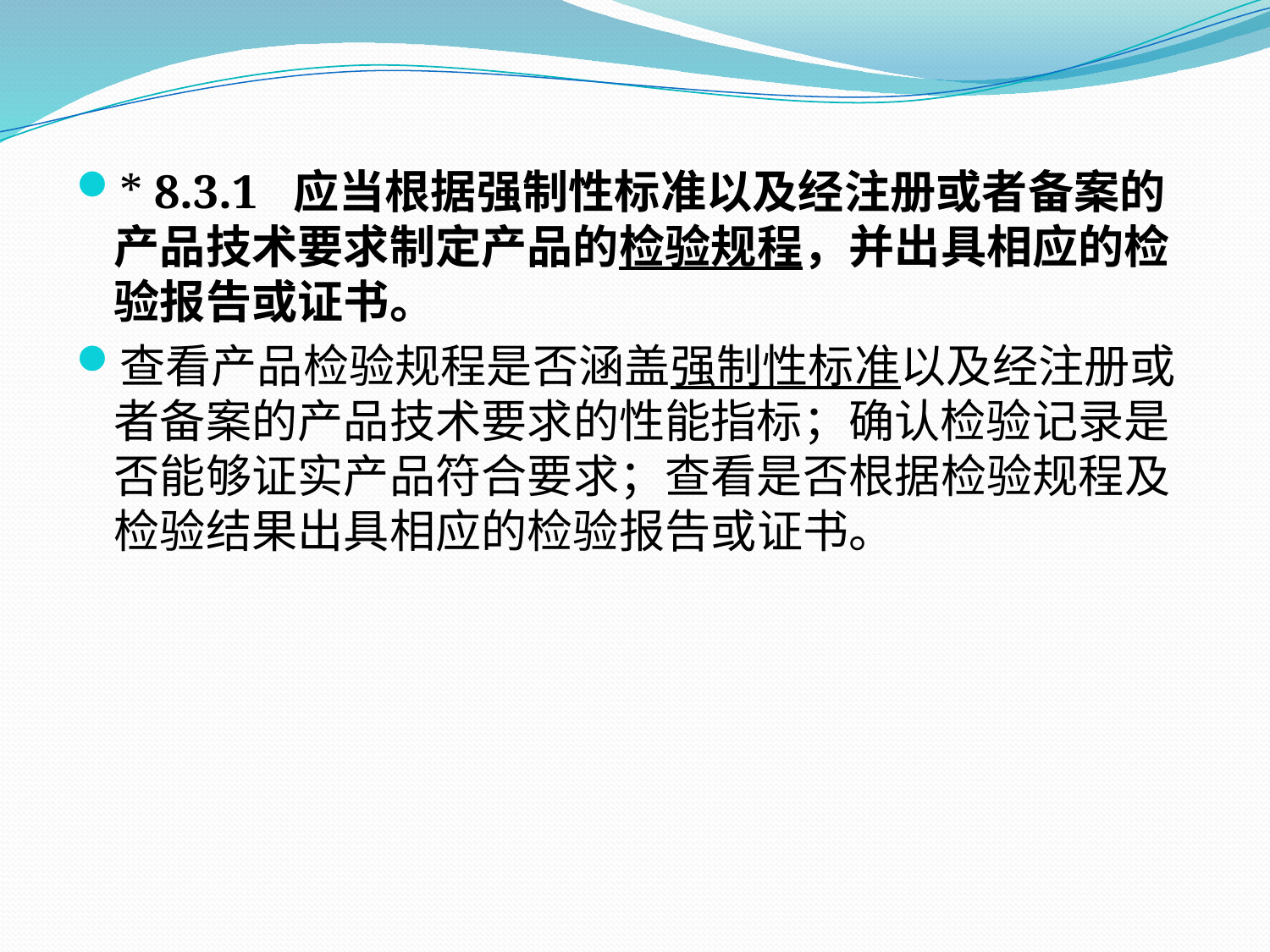

* 8.3.1  应当根据强制性标准以及经注册或者备案的产品技术要求制定产品的检验规程，并出具相应的检验报告或证书。
查看产品检验规程是否涵盖强制性标准以及经注册或者备案的产品技术要求的性能指标；确认检验记录是否能够证实产品符合要求；查看是否根据检验规程及检验结果出具相应的检验报告或证书。